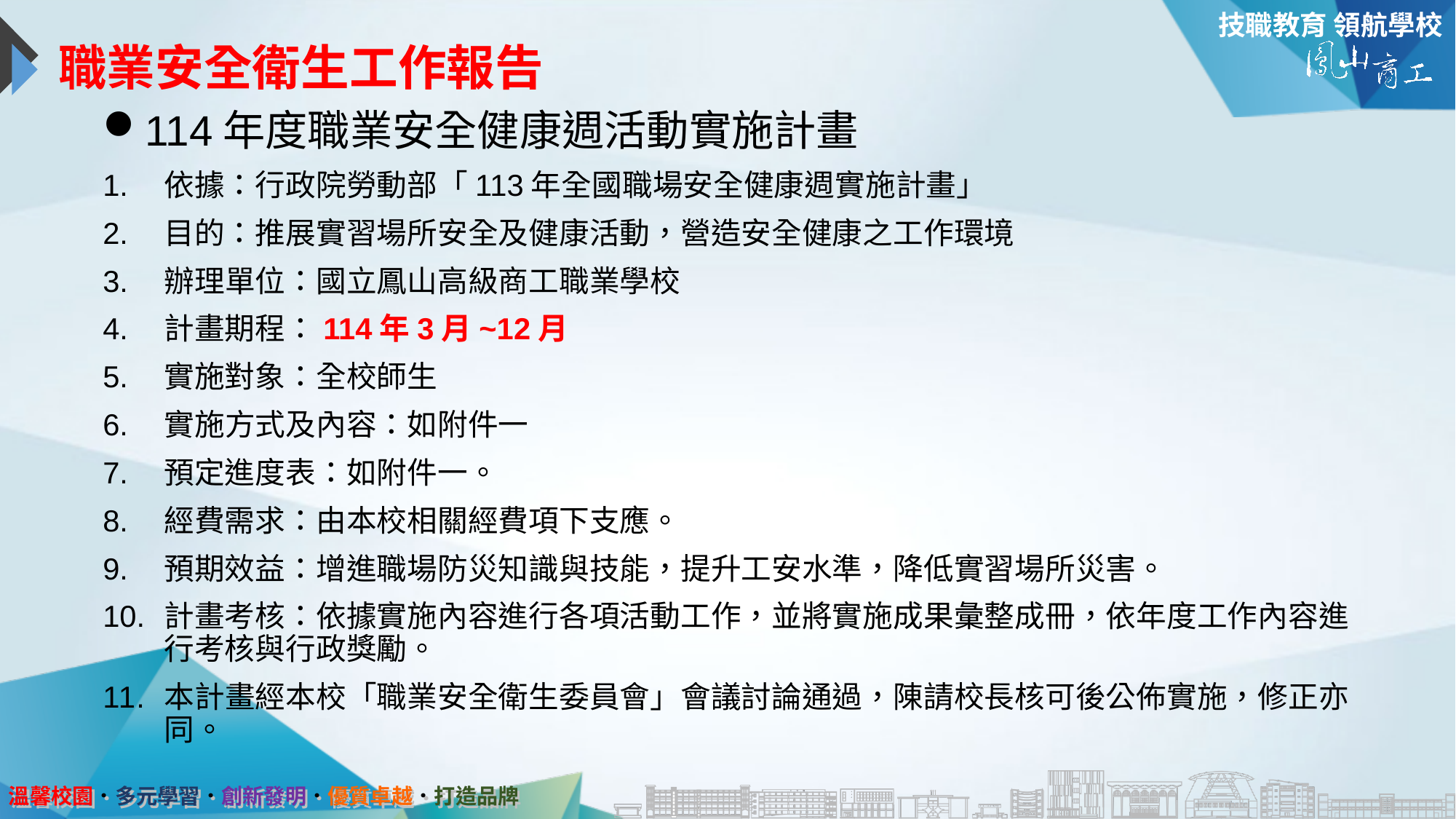

# 職業安全衛生工作報告
114年度職業安全健康週活動實施計畫
依據：行政院勞動部「113年全國職場安全健康週實施計畫」
目的：推展實習場所安全及健康活動，營造安全健康之工作環境
辦理單位：國立鳳山高級商工職業學校
計畫期程：114年3月~12月
實施對象：全校師生
實施方式及內容：如附件一
預定進度表：如附件一。
經費需求：由本校相關經費項下支應。
預期效益：增進職場防災知識與技能，提升工安水準，降低實習場所災害。
計畫考核：依據實施內容進行各項活動工作，並將實施成果彙整成冊，依年度工作內容進行考核與行政獎勵。
本計畫經本校「職業安全衛生委員會」會議討論通過，陳請校長核可後公佈實施，修正亦同。